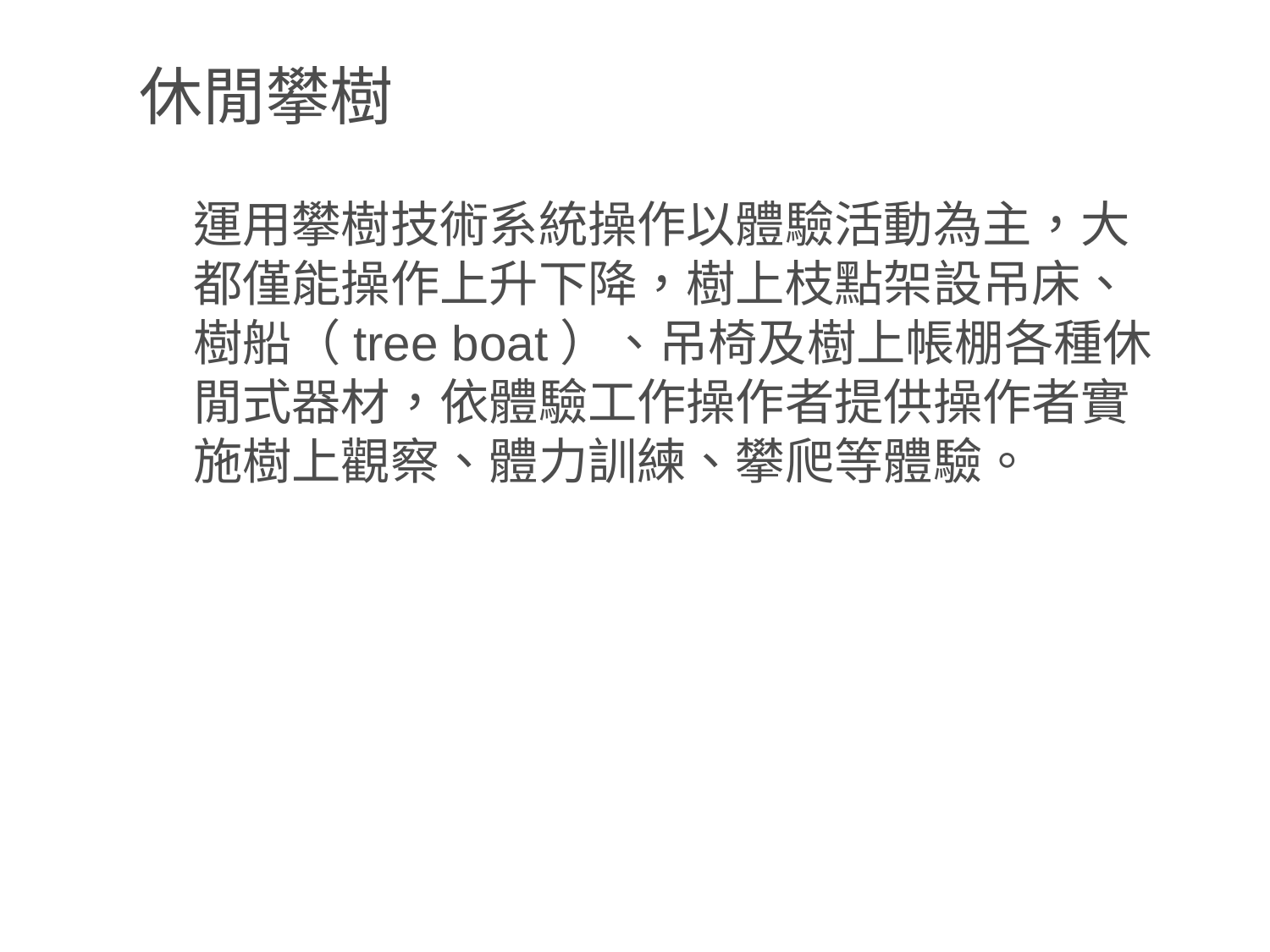

休閒攀樹
運用攀樹技術系統操作以體驗活動為主，大都僅能操作上升下降，樹上枝點架設吊床、樹船（tree boat）、吊椅及樹上帳棚各種休閒式器材，依體驗工作操作者提供操作者實施樹上觀察、體力訓練、攀爬等體驗。